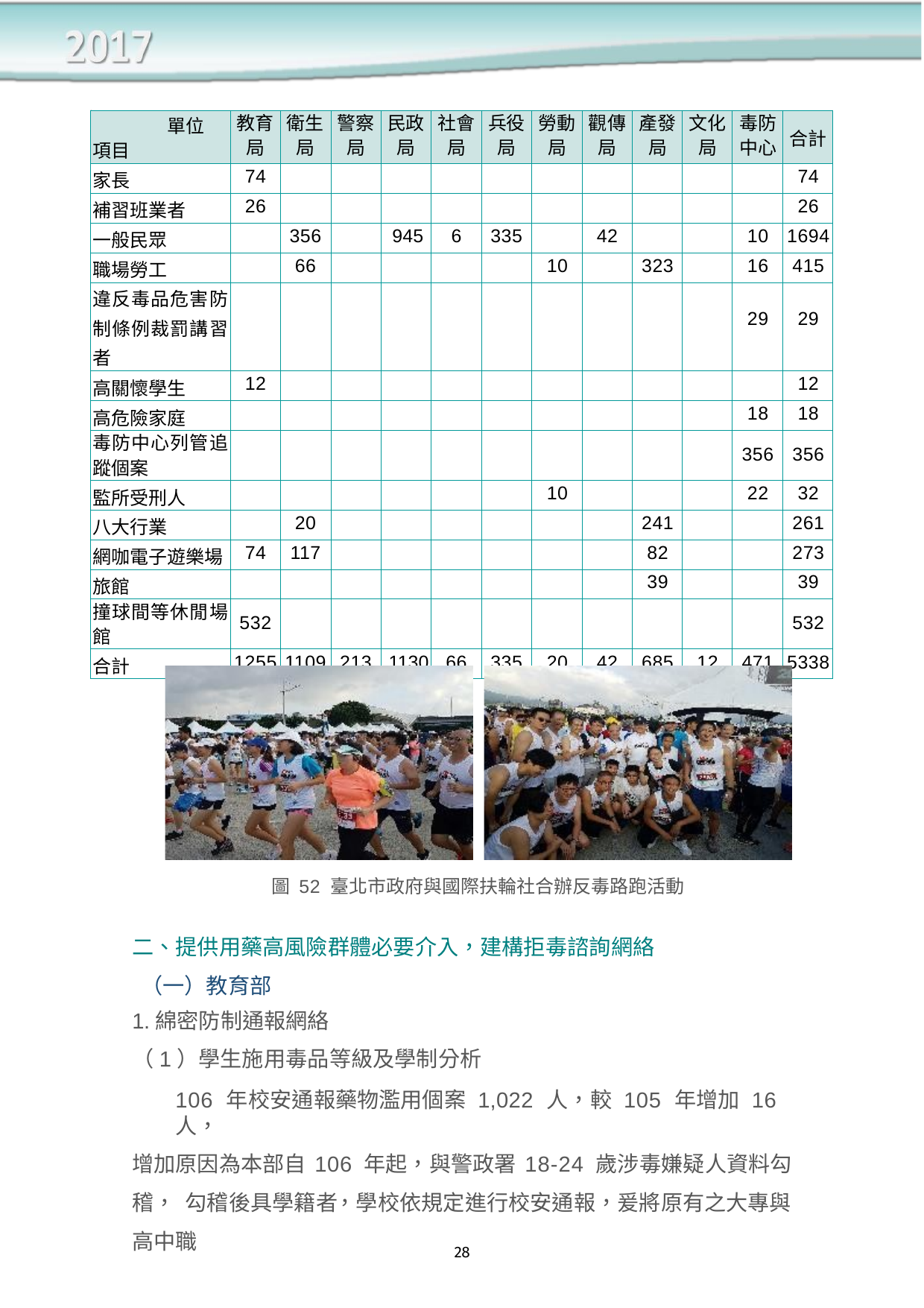

| 單位 項目 | 教育 局 | 衛生 局 | 警察 局 | 民政 局 | 社會 局 | 兵役 局 | 勞動 局 | 觀傳 局 | 產發 局 | 文化 局 | 毒防 中心 | 合計 |
| --- | --- | --- | --- | --- | --- | --- | --- | --- | --- | --- | --- | --- |
| 家長 | 74 |  |  |  |  |  |  |  |  |  |  | 74 |
| 補習班業者 | 26 |  |  |  |  |  |  |  |  |  |  | 26 |
| 一般民眾 |  | 356 |  | 945 | 6 | 335 |  | 42 |  |  | 10 | 1694 |
| 職場勞工 |  | 66 |  |  |  |  | 10 |  | 323 |  | 16 | 415 |
| 違反毒品危害防 制條例裁罰講習 者 |  |  |  |  |  |  |  |  |  |  | 29 | 29 |
| 高關懷學生 | 12 |  |  |  |  |  |  |  |  |  |  | 12 |
| 高危險家庭 |  |  |  |  |  |  |  |  |  |  | 18 | 18 |
| 毒防中心列管追 蹤個案 |  |  |  |  |  |  |  |  |  |  | 356 | 356 |
| 監所受刑人 |  |  |  |  |  |  | 10 |  |  |  | 22 | 32 |
| 八大行業 |  | 20 |  |  |  |  |  |  | 241 |  |  | 261 |
| 網咖電子遊樂場 | 74 | 117 |  |  |  |  |  |  | 82 |  |  | 273 |
| 旅館 |  |  |  |  |  |  |  |  | 39 |  |  | 39 |
| 撞球間等休閒場 館 | 532 |  |  |  |  |  |  |  |  |  |  | 532 |
| 合計 | 1255 | 1109 | 213 | 1130 | 66 | 335 | 20 | 42 | 685 | 12 | 471 | 5338 |

圖 52 臺北市政府與國際扶輪社合辦反毒路跑活動

二、提供用藥高風險群體必要介入，建構拒毒諮詢網絡
（一）教育部
1.綿密防制通報網絡
（1）學生施用毒品等級及學制分析
106 年校安通報藥物濫用個案 1,022 人，較 105 年增加 16 人，
增加原因為本部自106 年起，與警政署18-24 歲涉毒嫌疑人資料勾稽，  勾稽後具學籍者，學校依規定進行校安通報，爰將原有之大專與高中職

28